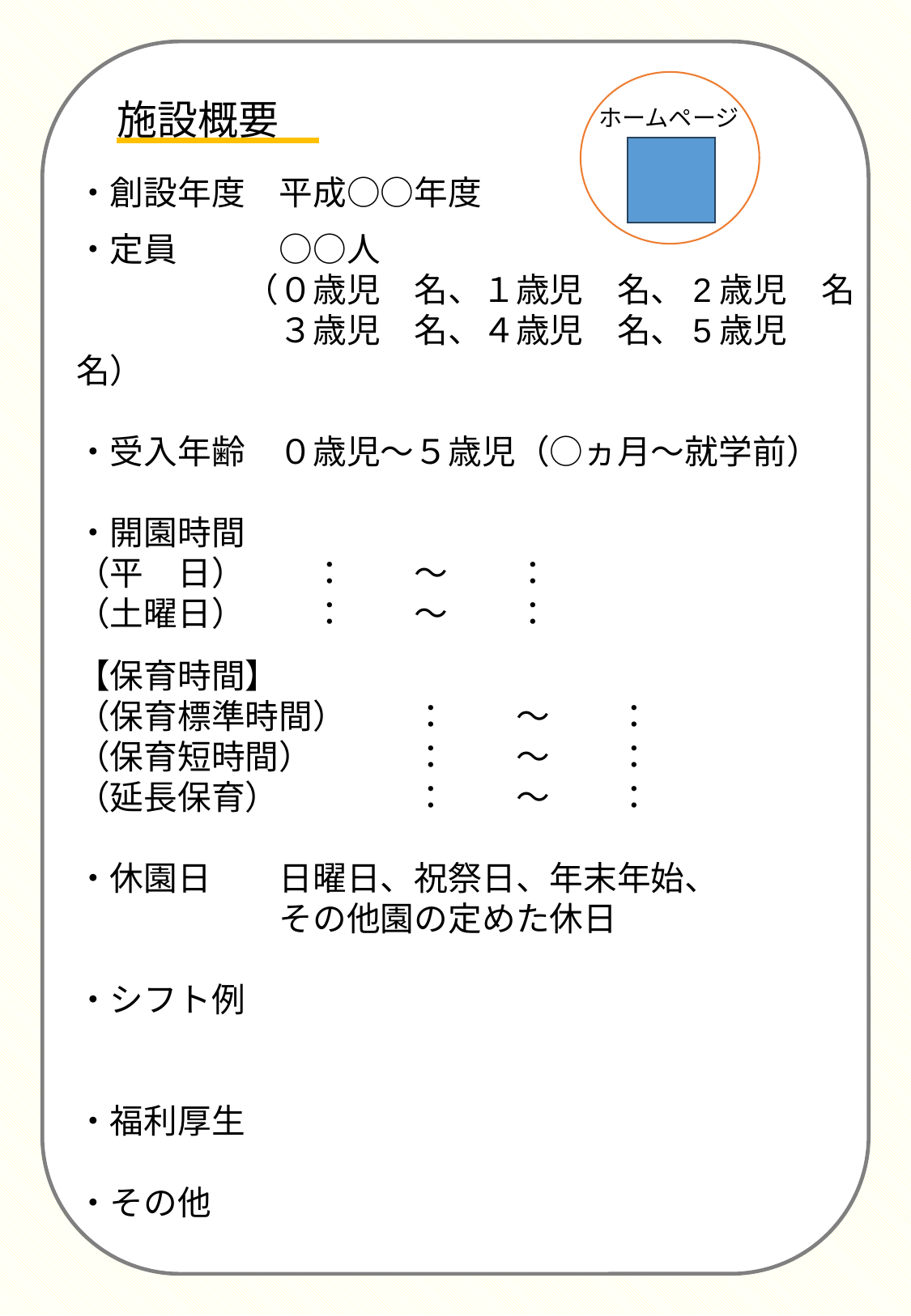

施設概要

・創設年度　平成○○年度

・定員　　　○○人
　　　　　（０歳児　名、１歳児　名、2歳児　名
　　　　　　３歳児　名、４歳児　名、5歳児　名）

・受入年齢　０歳児～５歳児（○ヵ月～就学前）

・開園時間
（平　日）　　：　　～　　：
（土曜日）　　：　　～　　：

【保育時間】
（保育標準時間）　　：　　～　　：
（保育短時間）　　　：　　～　　：
（延長保育）　　　　：　　～　　：

・休園日　　日曜日、祝祭日、年末年始、
　　　　　　その他園の定めた休日

・シフト例

・福利厚生

・その他
ホームページ